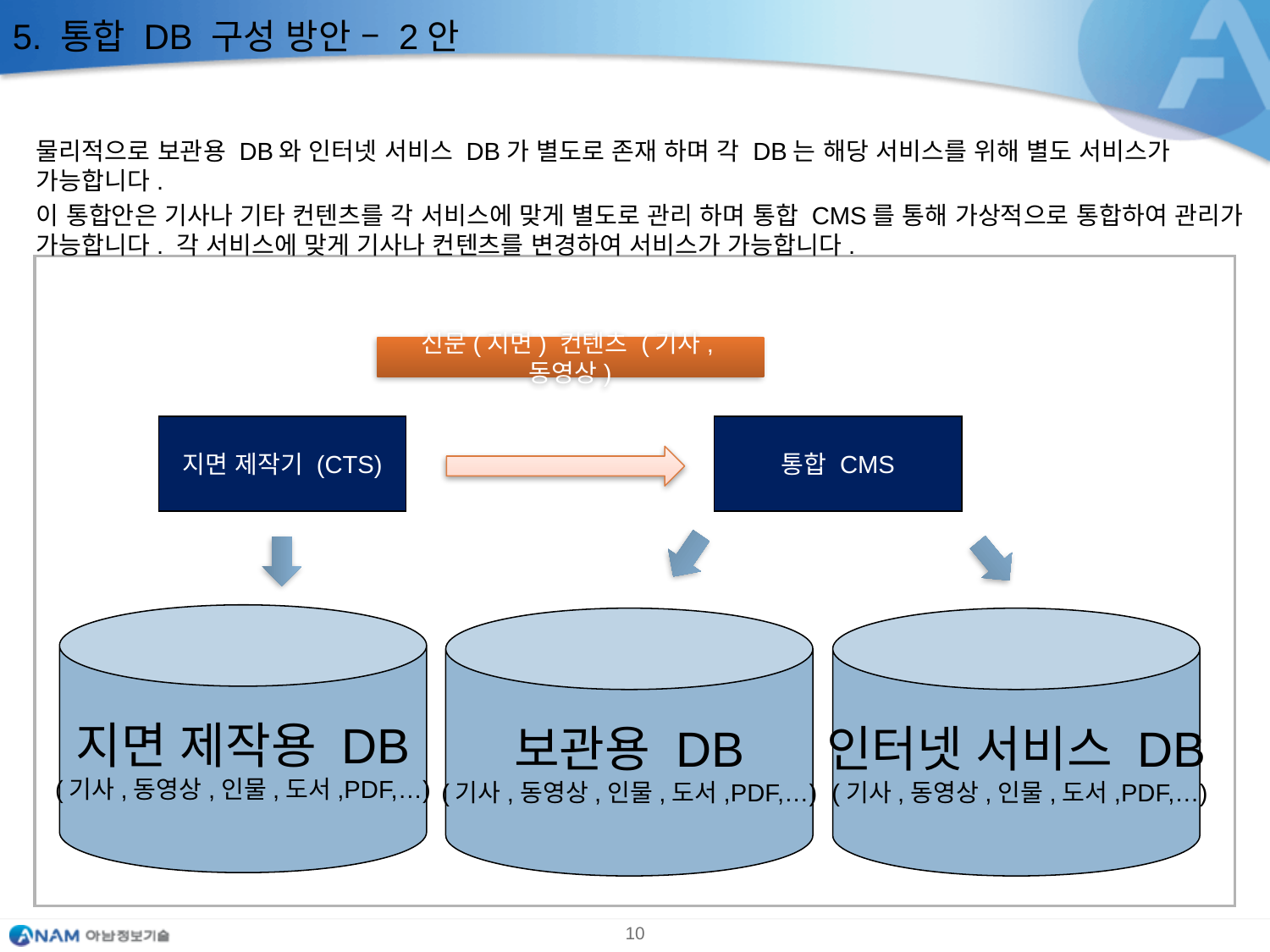

5. 통합 DB 구성 방안 – 2안
물리적으로 보관용 DB와 인터넷 서비스 DB가 별도로 존재 하며 각 DB는 해당 서비스를 위해 별도 서비스가 가능합니다.
이 통합안은 기사나 기타 컨텐츠를 각 서비스에 맞게 별도로 관리 하며 통합 CMS를 통해 가상적으로 통합하여 관리가
가능합니다. 각 서비스에 맞게 기사나 컨텐츠를 변경하여 서비스가 가능합니다.

신문(지면) 컨텐츠 (기사,동영상)
지면 제작기 (CTS)
통합 CMS

지면 제작용 DB
(기사,동영상,인물,도서,PDF,…)
보관용 DB
(기사,동영상,인물,도서,PDF,…)
인터넷 서비스 DB
 (기사,동영상,인물,도서,PDF,…)